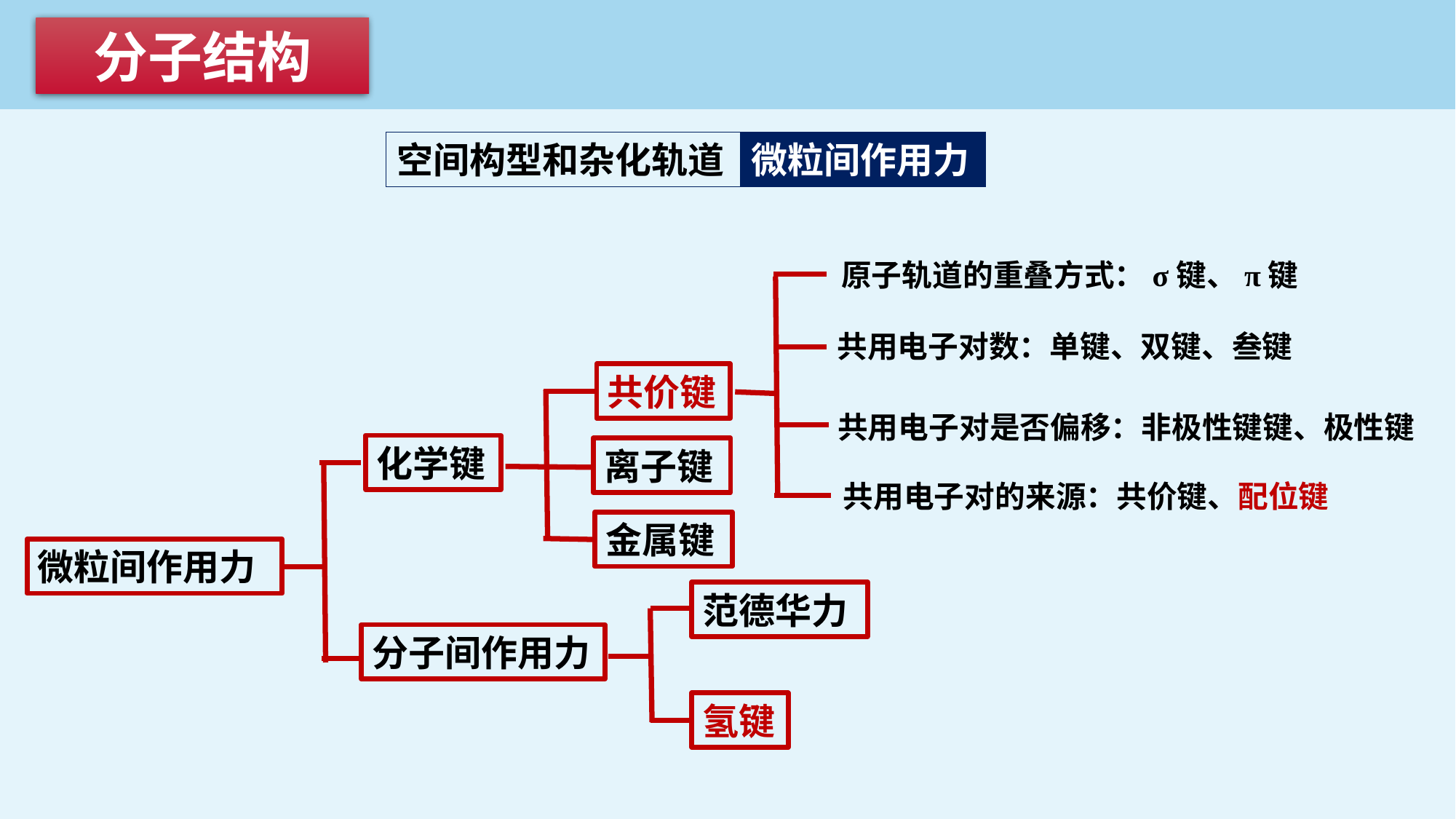

分子结构
空间构型和杂化轨道
微粒间作用力
微粒间作用力
原子轨道的重叠方式：σ键、π键
共用电子对数：单键、双键、叁键
共用电子对是否偏移：非极性键键、极性键
共用电子对的来源：共价键、配位键
共价键
化学键
离子键
金属键
微粒间作用力
范德华力
分子间作用力
氢键